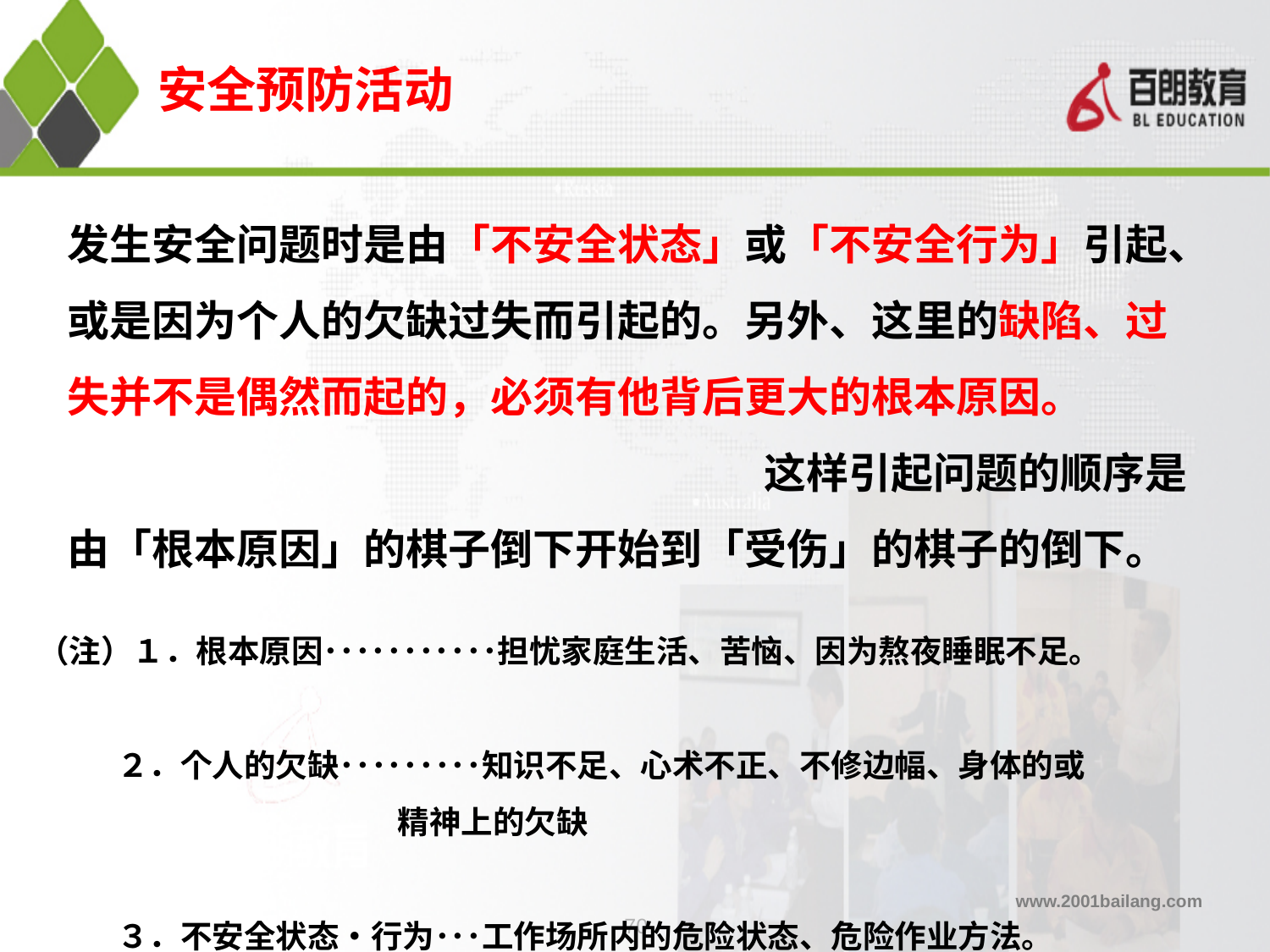

安全预防活动
发生安全问题时是由「不安全状态」或「不安全行为」引起、或是因为个人的欠缺过失而引起的。另外、这里的缺陷、过失并不是偶然而起的，必须有他背后更大的根本原因。　　　　　　　　　　　　　　　　　　  这样引起问题的顺序是由「根本原因」的棋子倒下开始到「受伤」的棋子的倒下。

（注）１．根本原因･･･････････担忧家庭生活、苦恼、因为熬夜睡眠不足。
          ２．个人的欠缺･････････知识不足、心术不正、不修边幅、身体的或
                                                 精神上的欠缺
          ３．不安全状态・行为･･･工作场所内的危险状态、危险作业方法。
70